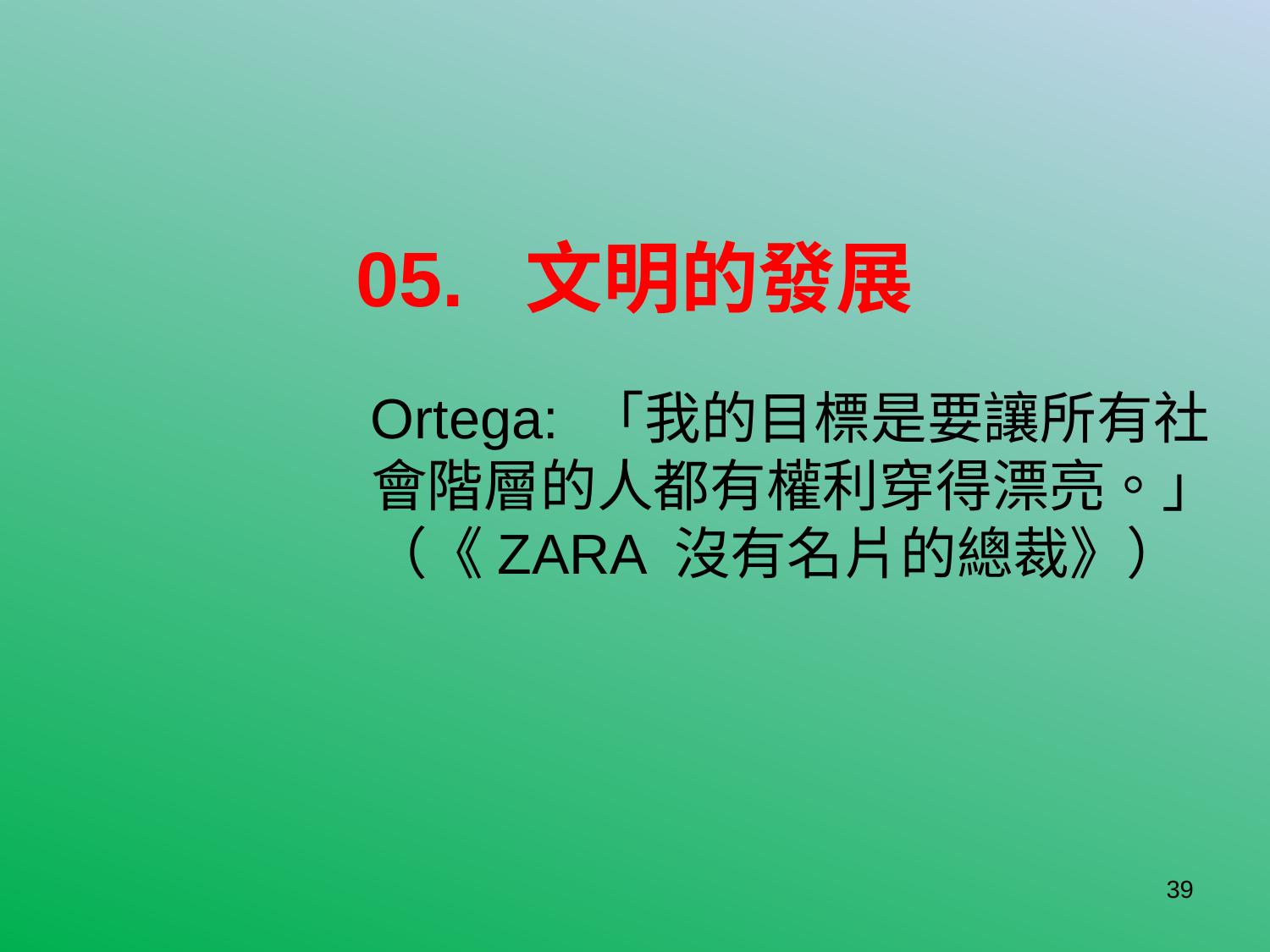

# 05.  文明的發展
Ortega: 「我的目標是要讓所有社會階層的人都有權利穿得漂亮。」（《ZARA 沒有名片的總裁》）
39